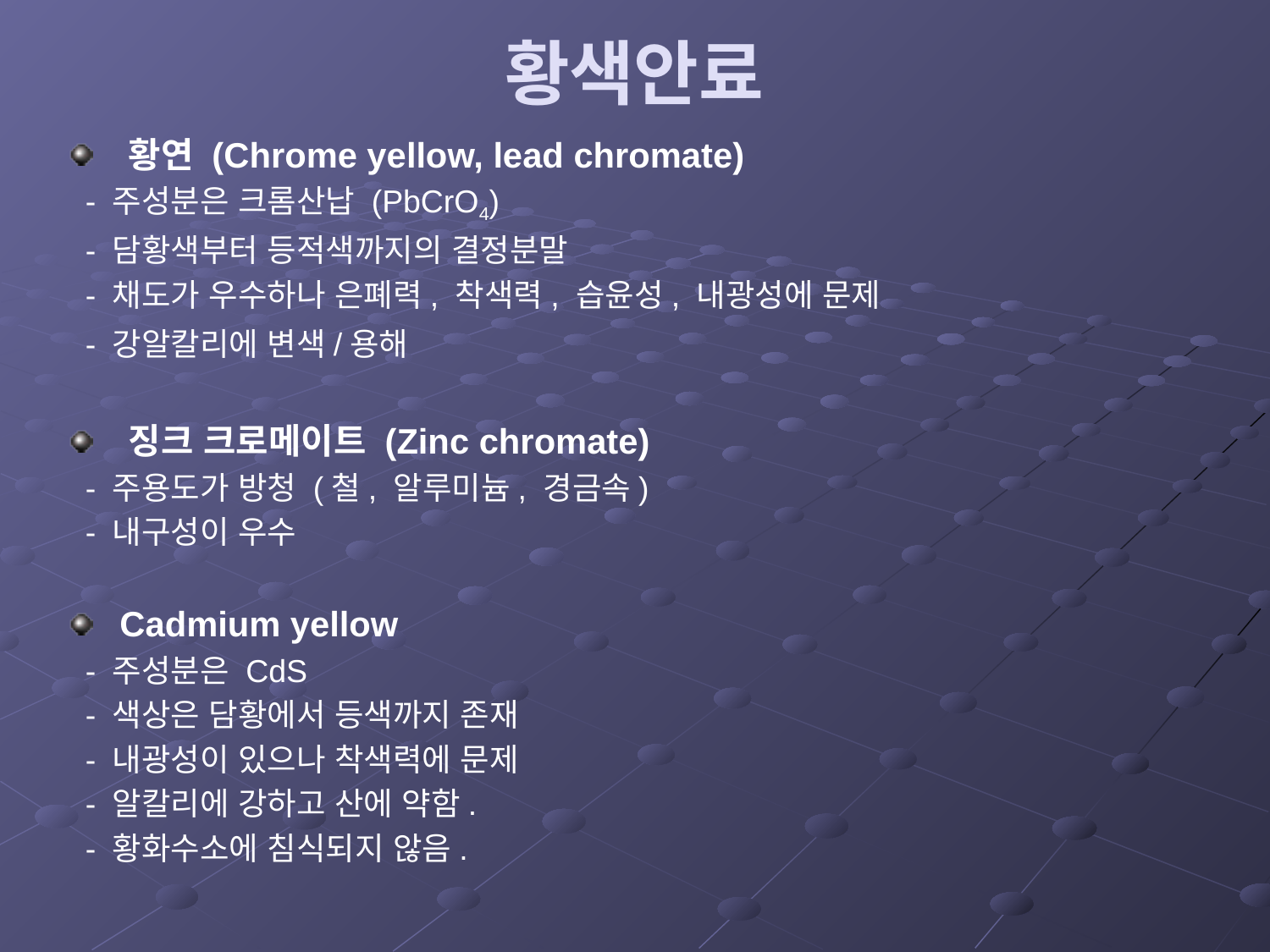

# 황색안료
 황연 (Chrome yellow, lead chromate)
  - 주성분은 크롬산납 (PbCrO4)
  - 담황색부터 등적색까지의 결정분말
  - 채도가 우수하나 은폐력, 착색력, 습윤성, 내광성에 문제
  - 강알칼리에 변색/용해

 징크 크로메이트 (Zinc chromate)
  - 주용도가 방청 (철, 알루미늄, 경금속)
  - 내구성이 우수

 Cadmium yellow
  - 주성분은 CdS
  - 색상은 담황에서 등색까지 존재
  - 내광성이 있으나 착색력에 문제
  - 알칼리에 강하고 산에 약함.
  - 황화수소에 침식되지 않음.